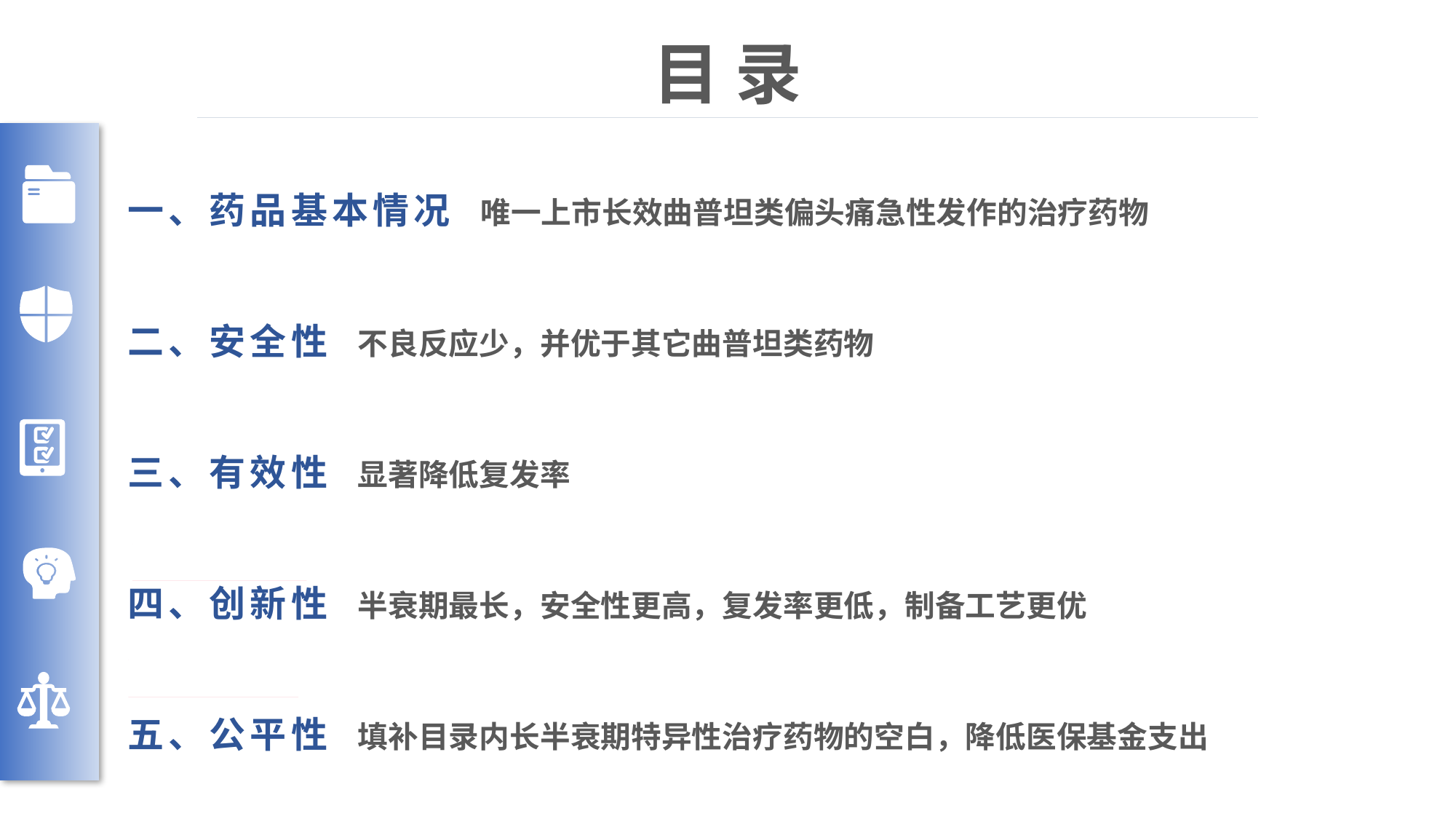

目 录
一、药品基本情况  唯一上市长效曲普坦类偏头痛急性发作的治疗药物
二、安全性  不良反应少，并优于其它曲普坦类药物
三、有效性  显著降低复发率
四、创新性  半衰期最长，安全性更高，复发率更低，制备工艺更优
五、公平性  填补目录内长半衰期特异性治疗药物的空白，降低医保基金支出